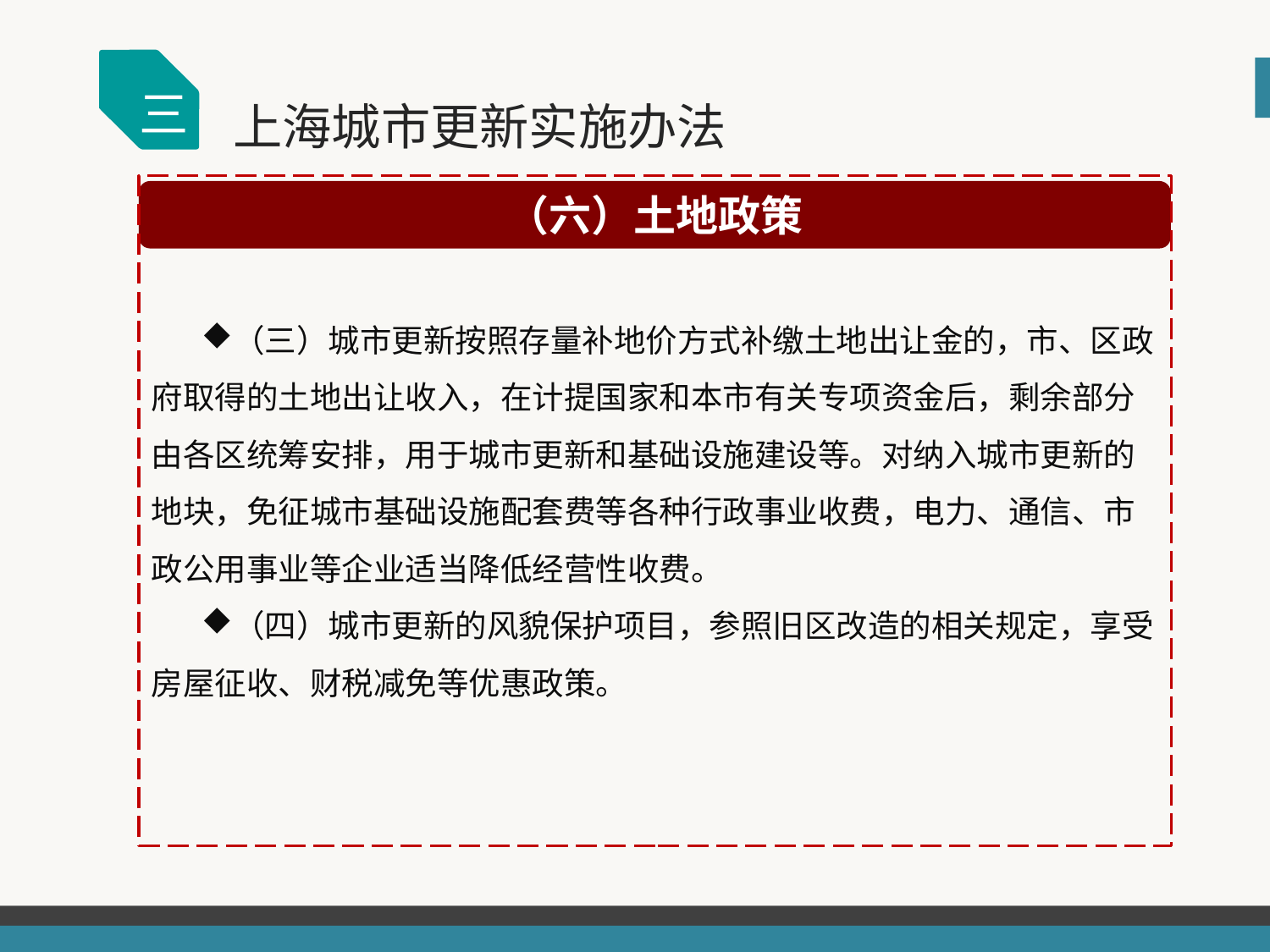

三
上海城市更新实施办法

（三）城市更新按照存量补地价方式补缴土地出让金的，市、区政府取得的土地出让收入，在计提国家和本市有关专项资金后，剩余部分由各区统筹安排，用于城市更新和基础设施建设等。对纳入城市更新的地块，免征城市基础设施配套费等各种行政事业收费，电力、通信、市政公用事业等企业适当降低经营性收费。
（四）城市更新的风貌保护项目，参照旧区改造的相关规定，享受房屋征收、财税减免等优惠政策。

（六）土地政策